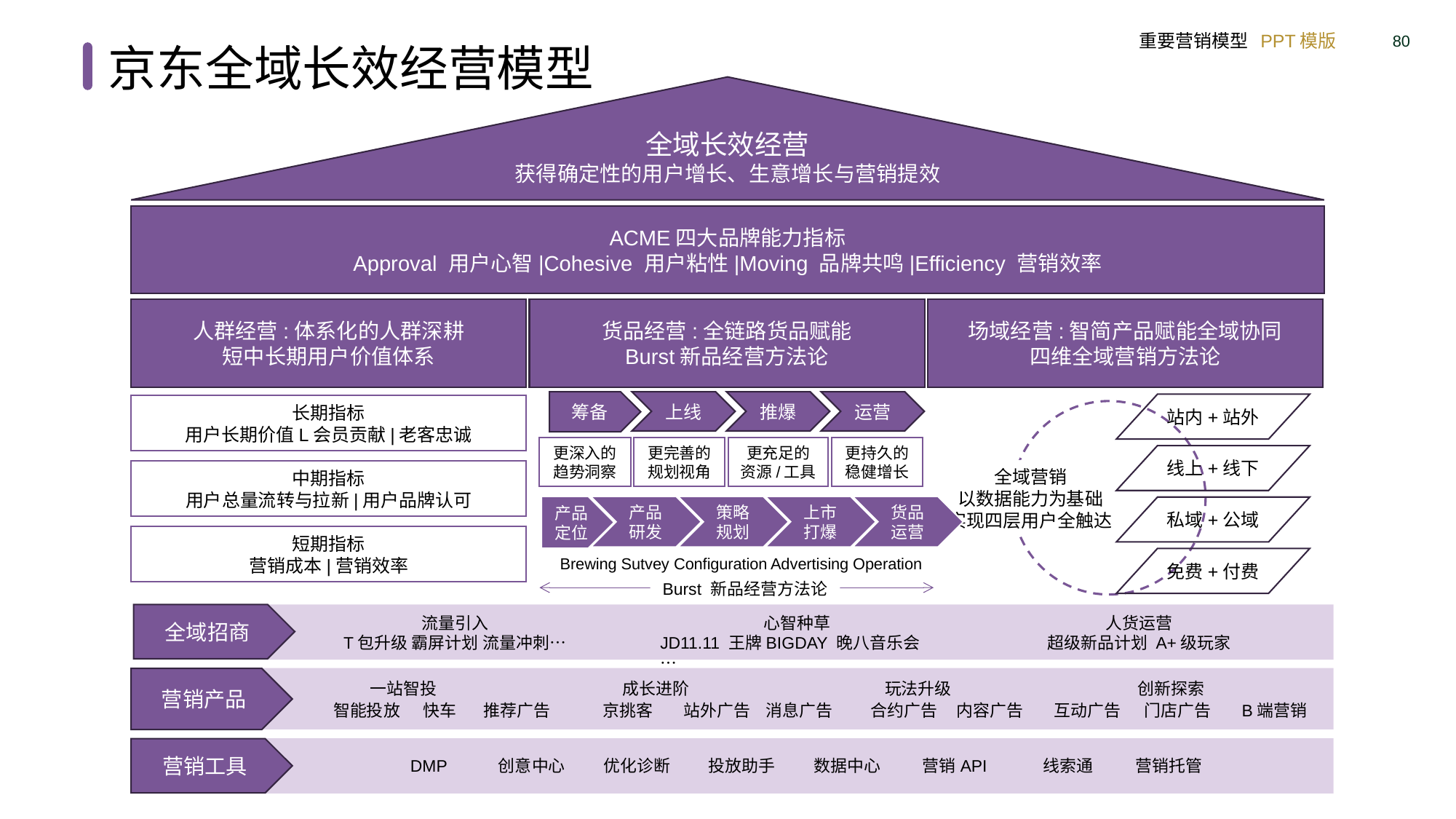

京东全域长效经营模型
全域长效经营
获得确定性的用户增长、生意增长与营销提效

ACME四大品牌能力指标
Approval 用户心智|Cohesive 用户粘性|Moving 品牌共鸣|Efficiency 营销效率
人群经营:体系化的人群深耕
短中长期用户价值体系
货品经营:全链路货品赋能
Burst新品经营方法论
场域经营:智简产品赋能全域协同
四维全域营销方法论
筹备
上线
推爆
运营
站内+站外
长期指标
用户长期价值L会员贡献|老客忠诚

更充足的资源/工具
更深入的趋势洞察
更完善的规划视角
更持久的稳健增长
线上+线下
全域营销
以数据能力为基础
实现四层用户全触达
中期指标
用户总量流转与拉新|用户品牌认可
产品定位
产品研发
策略规划
上市打爆
货品运营
私域+公域
短期指标
营销成本|营销效率
免费+付费
Brewing Sutvey Configuration Advertising Operation
Burst 新品经营方法论
全域招商

流量引入
T包升级 霸屏计划 流量冲刺…
心智种草
JD11.11 王牌BIGDAY 晚八音乐会…
人货运营
超级新品计划 A+级玩家

营销产品
一站智投
成长进阶
玩法升级
创新探索
智能投放      快车       推荐广告
京挑客        站外广告    消息广告
合约广告     内容广告        互动广告      门店广告       B端营销

营销工具
DMP          创意中心          优化诊断          投放助手          数据中心           营销API           线索通           营销托管